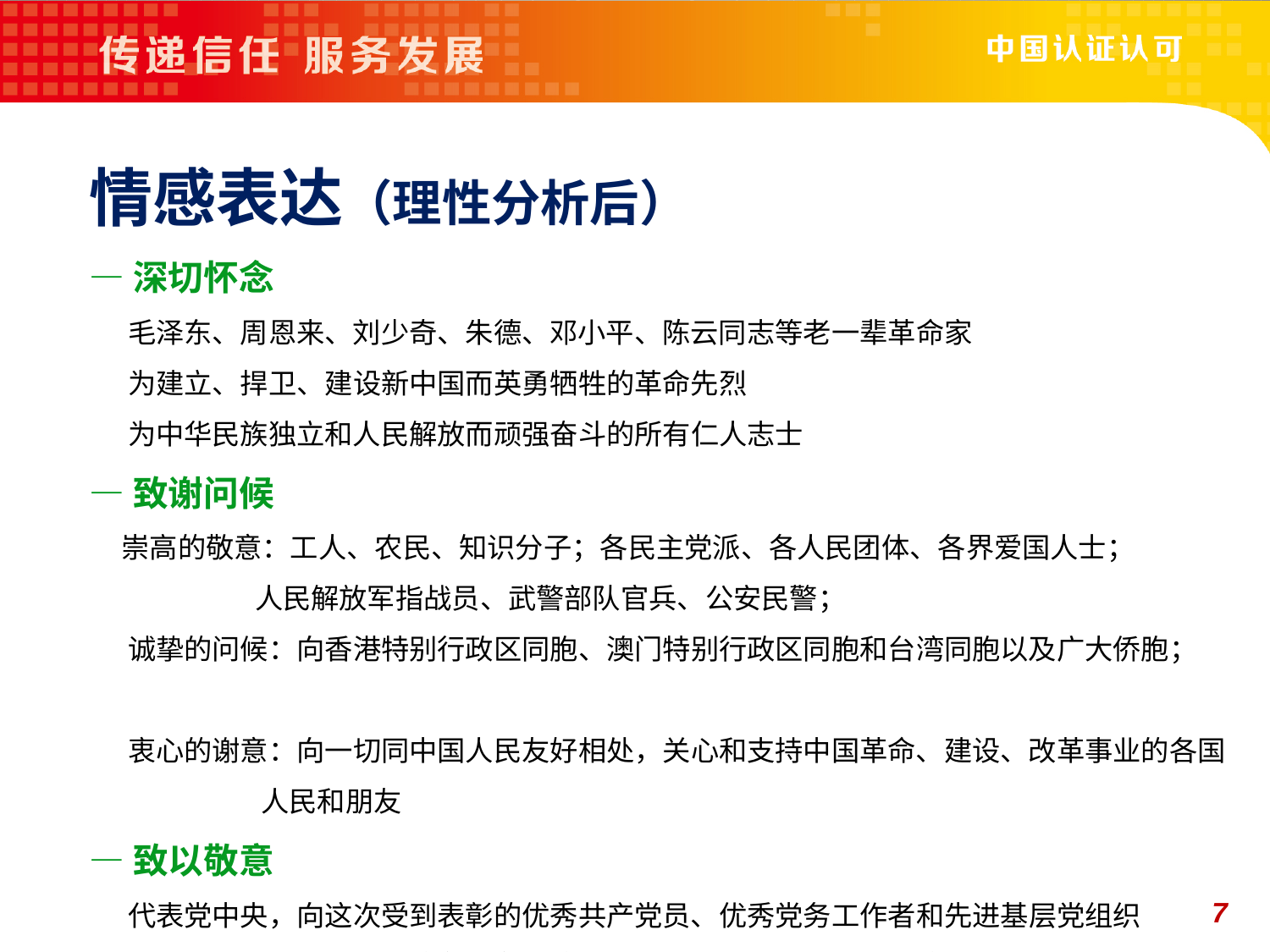

情感表达（理性分析后）
—深切怀念
     毛泽东、周恩来、刘少奇、朱德、邓小平、陈云同志等老一辈革命家
     为建立、捍卫、建设新中国而英勇牺牲的革命先烈
     为中华民族独立和人民解放而顽强奋斗的所有仁人志士
—致谢问候
    崇高的敬意：工人、农民、知识分子；各民主党派、各人民团体、各界爱国人士；
                         人民解放军指战员、武警部队官兵、公安民警；
     诚挚的问候：向香港特别行政区同胞、澳门特别行政区同胞和台湾同胞以及广大侨胞；
     衷心的谢意：向一切同中国人民友好相处，关心和支持中国革命、建设、改革事业的各国
                          人民和朋友
—致以敬意
     代表党中央，向这次受到表彰的优秀共产党员、优秀党务工作者和先进基层党组织
     为祖国和人民无私奉献的各行各业的杰出代表，展示了共产党人的为民情怀、高尚情操
7